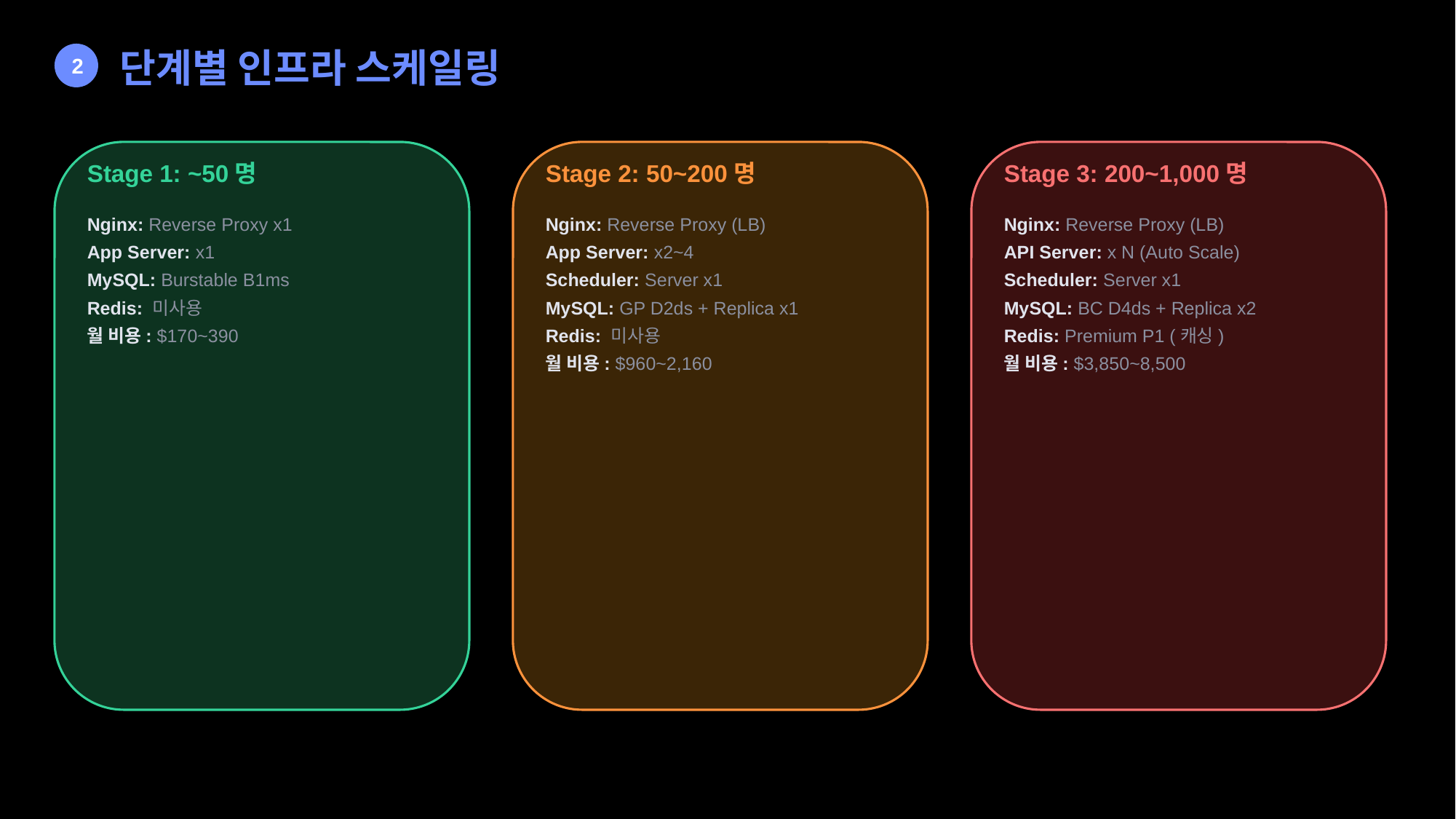

단계별 인프라 스케일링
2

Stage 1: ~50명
Stage 2: 50~200명
Stage 3: 200~1,000명
Nginx: Reverse Proxy x1
App Server: x1
MySQL: Burstable B1ms
Redis: 미사용
월 비용: $170~390
Nginx: Reverse Proxy (LB)
App Server: x2~4
Scheduler: Server x1
MySQL: GP D2ds + Replica x1
Redis: 미사용
월 비용: $960~2,160
Nginx: Reverse Proxy (LB)
API Server: x N (Auto Scale)
Scheduler: Server x1
MySQL: BC D4ds + Replica x2
Redis: Premium P1 (캐싱)
월 비용: $3,850~8,500